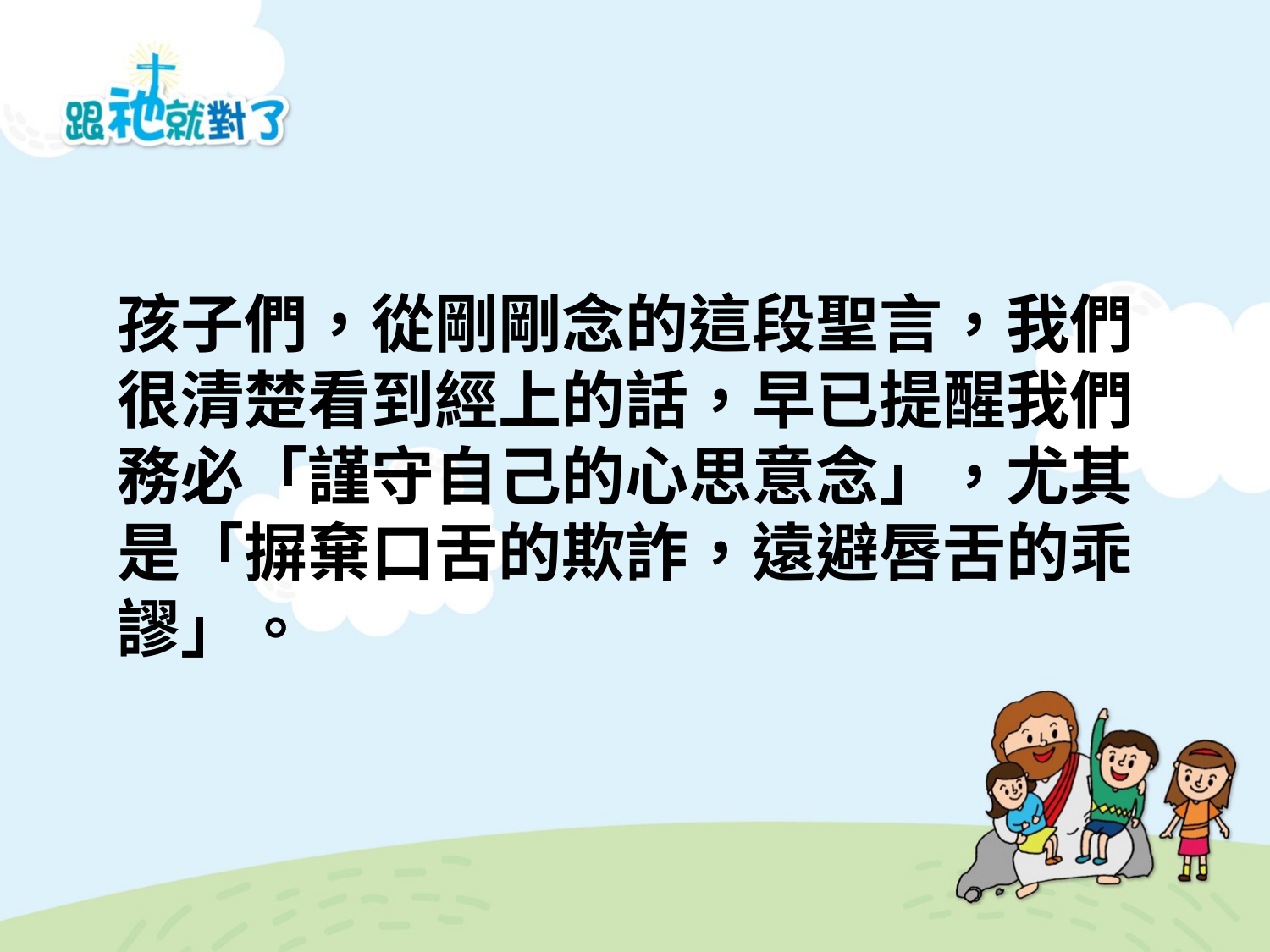

孩子們，從剛剛念的這段聖言，我們很清楚看到經上的話，早已提醒我們務必「謹守自己的心思意念」，尤其是「摒棄口舌的欺詐，遠避唇舌的乖謬」。